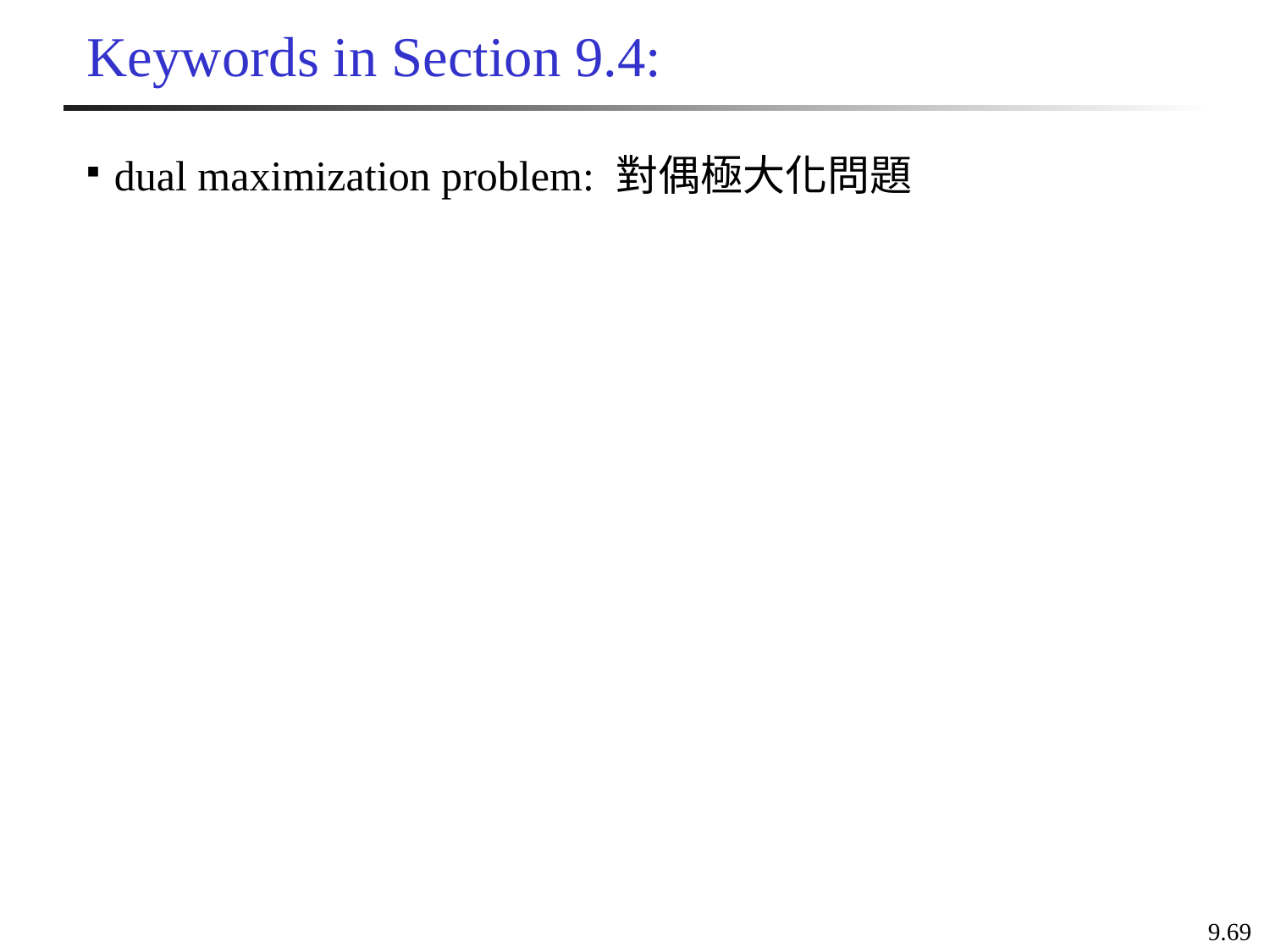

# Keywords in Section 9.4:
dual maximization problem: 對偶極大化問題
9.69